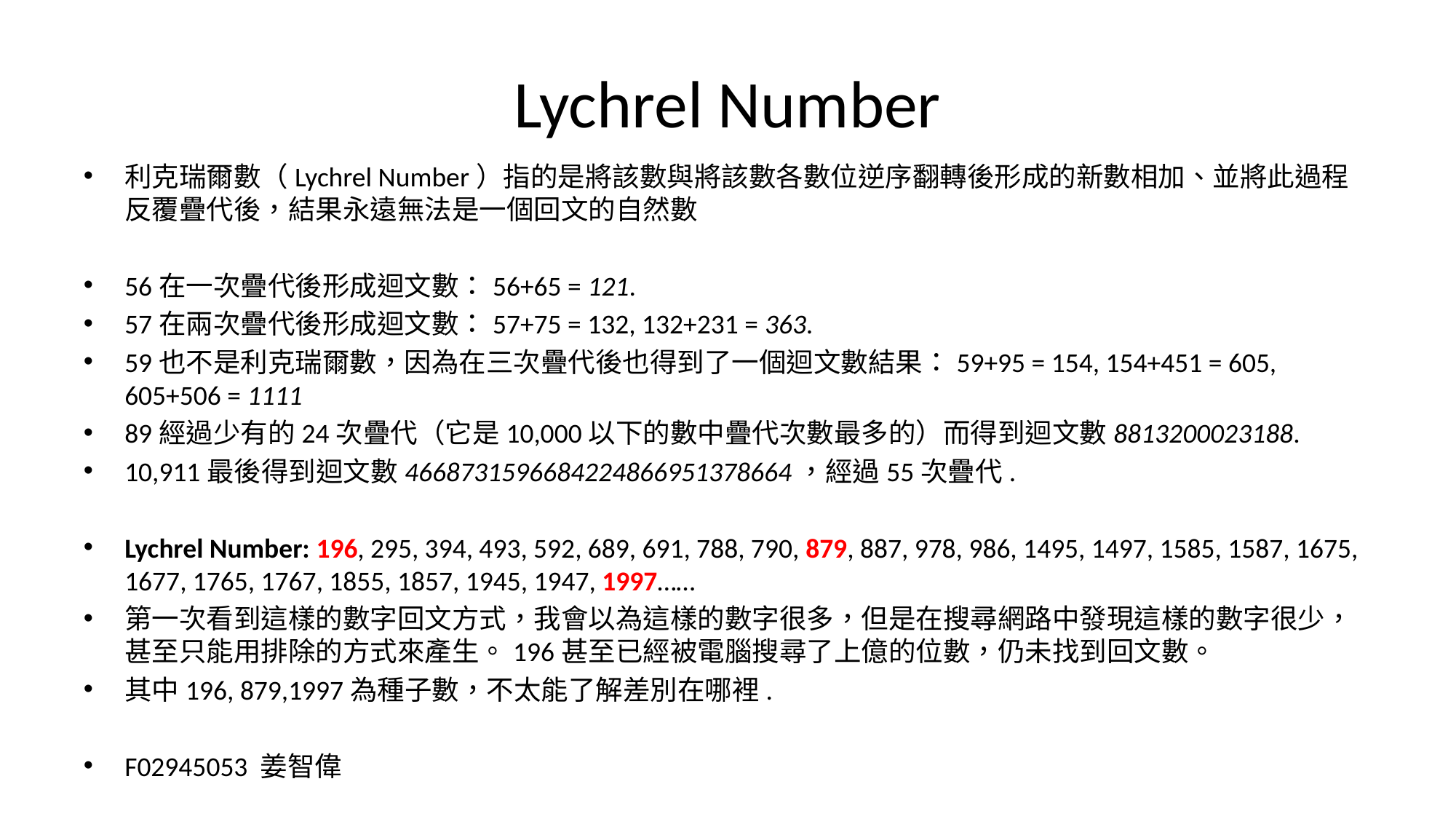

# Lychrel Number
利克瑞爾數（Lychrel Number）指的是將該數與將該數各數位逆序翻轉後形成的新數相加、並將此過程反覆疊代後，結果永遠無法是一個回文的自然數

56在一次疊代後形成迴文數：56+65 = 121.
57在兩次疊代後形成迴文數：57+75 = 132, 132+231 = 363.
59也不是利克瑞爾數，因為在三次疊代後也得到了一個迴文數結果：59+95 = 154, 154+451 = 605, 605+506 = 1111
89經過少有的24次疊代（它是10,000以下的數中疊代次數最多的）而得到迴文數8813200023188.
10,911最後得到迴文數4668731596684224866951378664，經過55次疊代.

Lychrel Number: 196, 295, 394, 493, 592, 689, 691, 788, 790, 879, 887, 978, 986, 1495, 1497, 1585, 1587, 1675, 1677, 1765, 1767, 1855, 1857, 1945, 1947, 1997……
第一次看到這樣的數字回文方式，我會以為這樣的數字很多，但是在搜尋網路中發現這樣的數字很少，甚至只能用排除的方式來產生。196甚至已經被電腦搜尋了上億的位數，仍未找到回文數。
其中196, 879,1997為種子數，不太能了解差別在哪裡.

F02945053 姜智偉